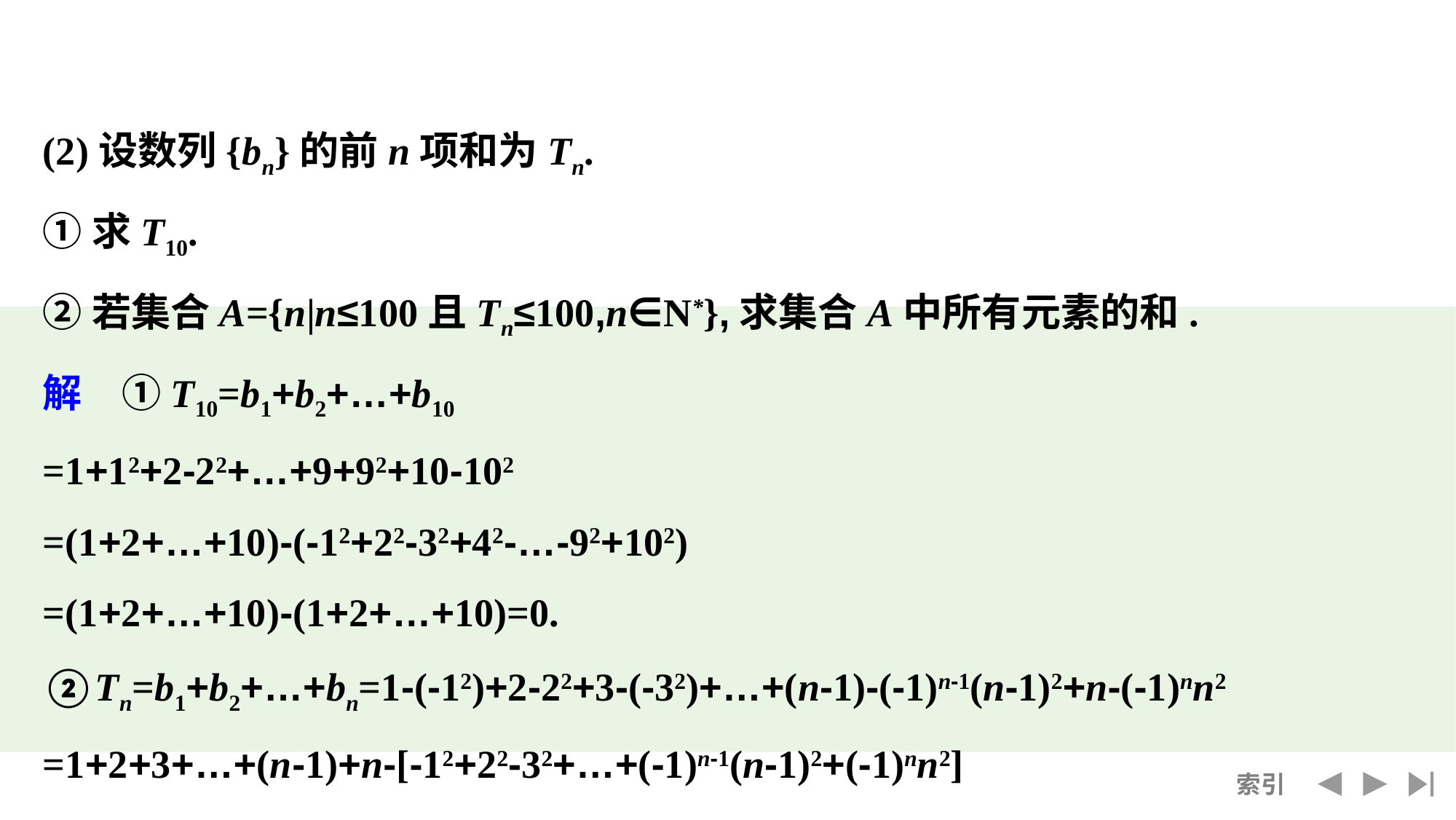

(2)设数列{bn}的前n项和为Tn.
①求T10.
②若集合A={n|n≤100且Tn≤100,n∈N*},求集合A中所有元素的和.
解　①T10=b1+b2+…+b10
=1+12+2-22+…+9+92+10-102
=(1+2+…+10)-(-12+22-32+42-…-92+102)
=(1+2+…+10)-(1+2+…+10)=0.
②Tn=b1+b2+…+bn=1-(-12)+2-22+3-(-32)+…+(n-1)-(-1)n-1(n-1)2+n-(-1)nn2
=1+2+3+…+(n-1)+n-[-12+22-32+…+(-1)n-1(n-1)2+(-1)nn2]